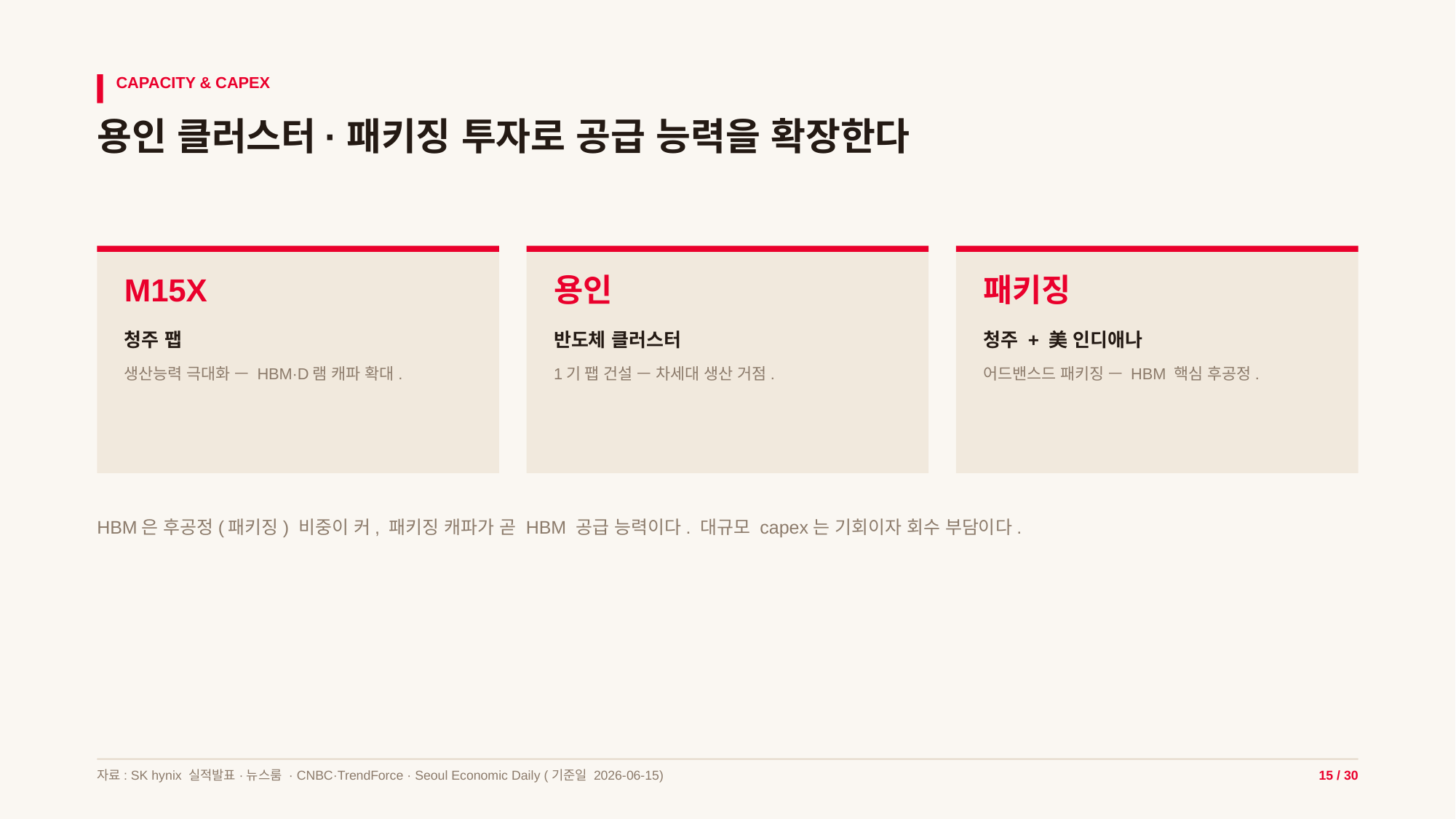

CAPACITY & CAPEX

용인 클러스터·패키징 투자로 공급 능력을 확장한다

M15X
용인
패키징
청주 팹
반도체 클러스터
청주 + 美 인디애나
생산능력 극대화 — HBM·D램 캐파 확대.
1기 팹 건설 — 차세대 생산 거점.
어드밴스드 패키징 — HBM 핵심 후공정.
HBM은 후공정(패키징) 비중이 커, 패키징 캐파가 곧 HBM 공급 능력이다. 대규모 capex는 기회이자 회수 부담이다.

자료: SK hynix 실적발표·뉴스룸 · CNBC·TrendForce · Seoul Economic Daily (기준일 2026-06-15)
15 / 30